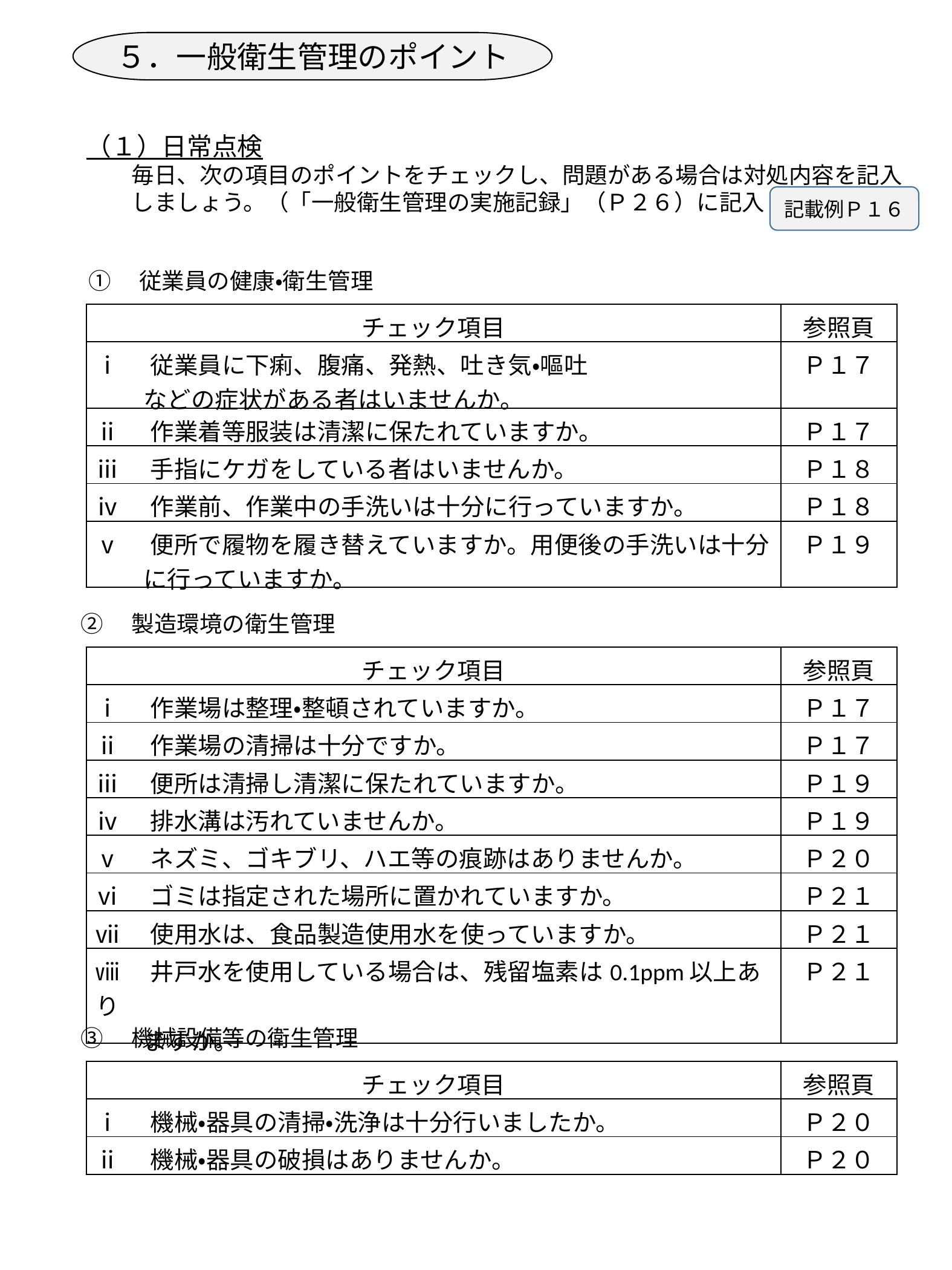

５．一般衛生管理のポイント
（１）日常点検
　　毎日、次の項目のポイントをチェックし、問題がある場合は対処内容を記入
　　しましょう。（「一般衛生管理の実施記録」（Ｐ２６）に記入
記載例Ｐ１６
①　従業員の健康・衛生管理
| チェック項目 | 参照頁 |
| --- | --- |
| ⅰ　従業員に下痢、腹痛、発熱、吐き気・嘔吐　 　　などの症状がある者はいませんか。 | Ｐ１７ |
| ⅱ　作業着等服装は清潔に保たれていますか。 | Ｐ１７ |
| ⅲ　手指にケガをしている者はいませんか。 | Ｐ１８ |
| ⅳ　作業前、作業中の手洗いは十分に行っていますか。 | Ｐ１８ |
| ⅴ　便所で履物を履き替えていますか。用便後の手洗いは十分 　　に行っていますか。 | Ｐ１９ |
②　製造環境の衛生管理
| チェック項目 | 参照頁 |
| --- | --- |
| ⅰ　作業場は整理・整頓されていますか。 | Ｐ１７ |
| ⅱ　作業場の清掃は十分ですか。 | Ｐ１７ |
| ⅲ　便所は清掃し清潔に保たれていますか。 | Ｐ１９ |
| ⅳ　排水溝は汚れていませんか。 | Ｐ１９ |
| ⅴ　ネズミ、ゴキブリ、ハエ等の痕跡はありませんか。 | Ｐ２０ |
| ⅵ　ゴミは指定された場所に置かれていますか。 | Ｐ２１ |
| ⅶ　使用水は、食品製造使用水を使っていますか。 | Ｐ２１ |
| ⅷ　井戸水を使用している場合は、残留塩素は0.1ppm以上あり　 　　ますか。 | Ｐ２１ |
③　機械設備等の衛生管理
| チェック項目 | 参照頁 |
| --- | --- |
| ⅰ　機械・器具の清掃・洗浄は十分行いましたか。 | Ｐ２０ |
| ⅱ　機械・器具の破損はありませんか。 | Ｐ２０ |